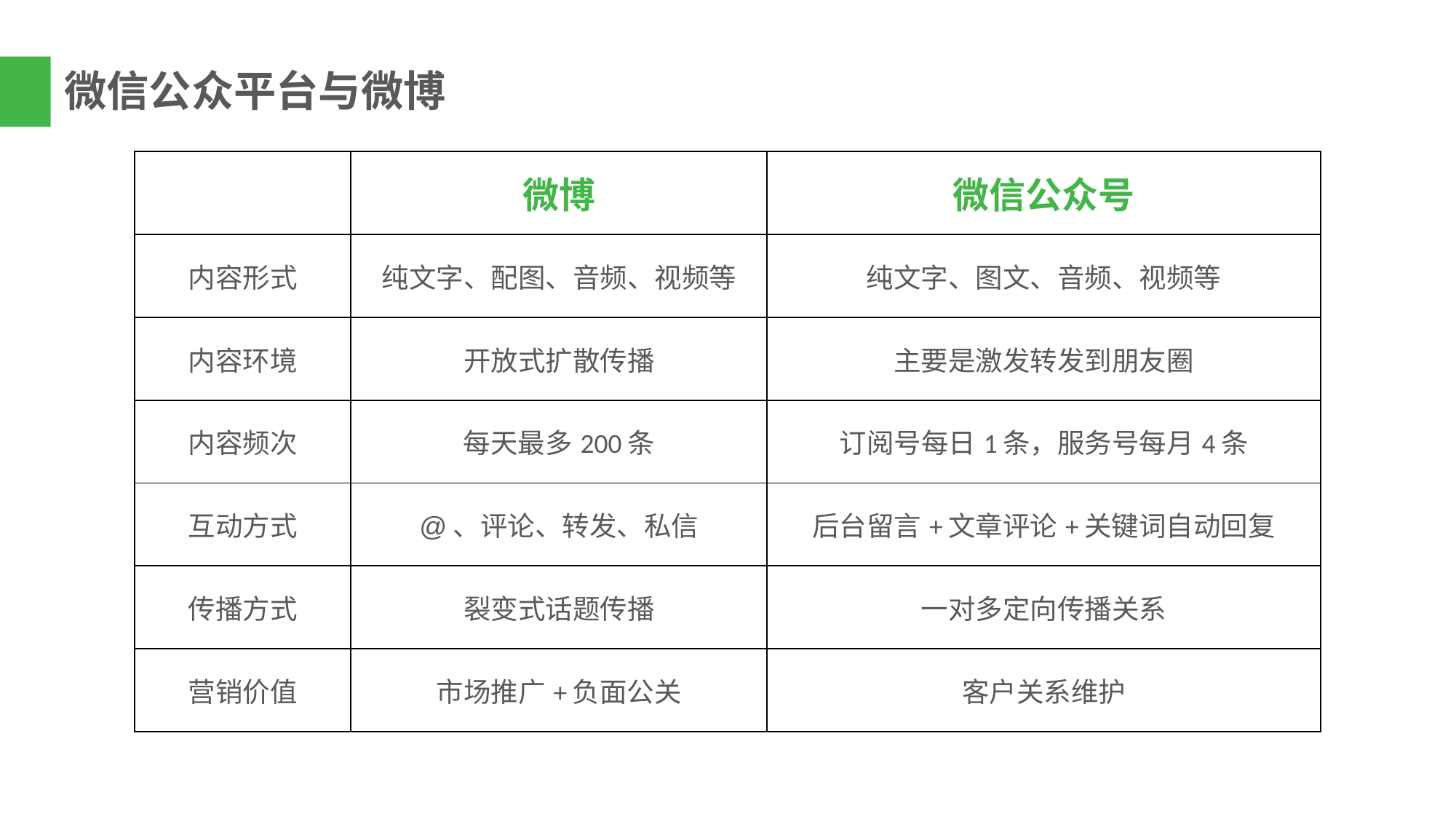

微信公众平台与微博
|  | 微博 | 微信公众号 |
| --- | --- | --- |
| 内容形式 | 纯文字、配图、音频、视频等 | 纯文字、图文、音频、视频等 |
| 内容环境 | 开放式扩散传播 | 主要是激发转发到朋友圈 |
| 内容频次 | 每天最多200条 | 订阅号每日1条，服务号每月4条 |
| 互动方式 | @、评论、转发、私信 | 后台留言+文章评论+关键词自动回复 |
| 传播方式 | 裂变式话题传播 | 一对多定向传播关系 |
| 营销价值 | 市场推广+负面公关 | 客户关系维护 |